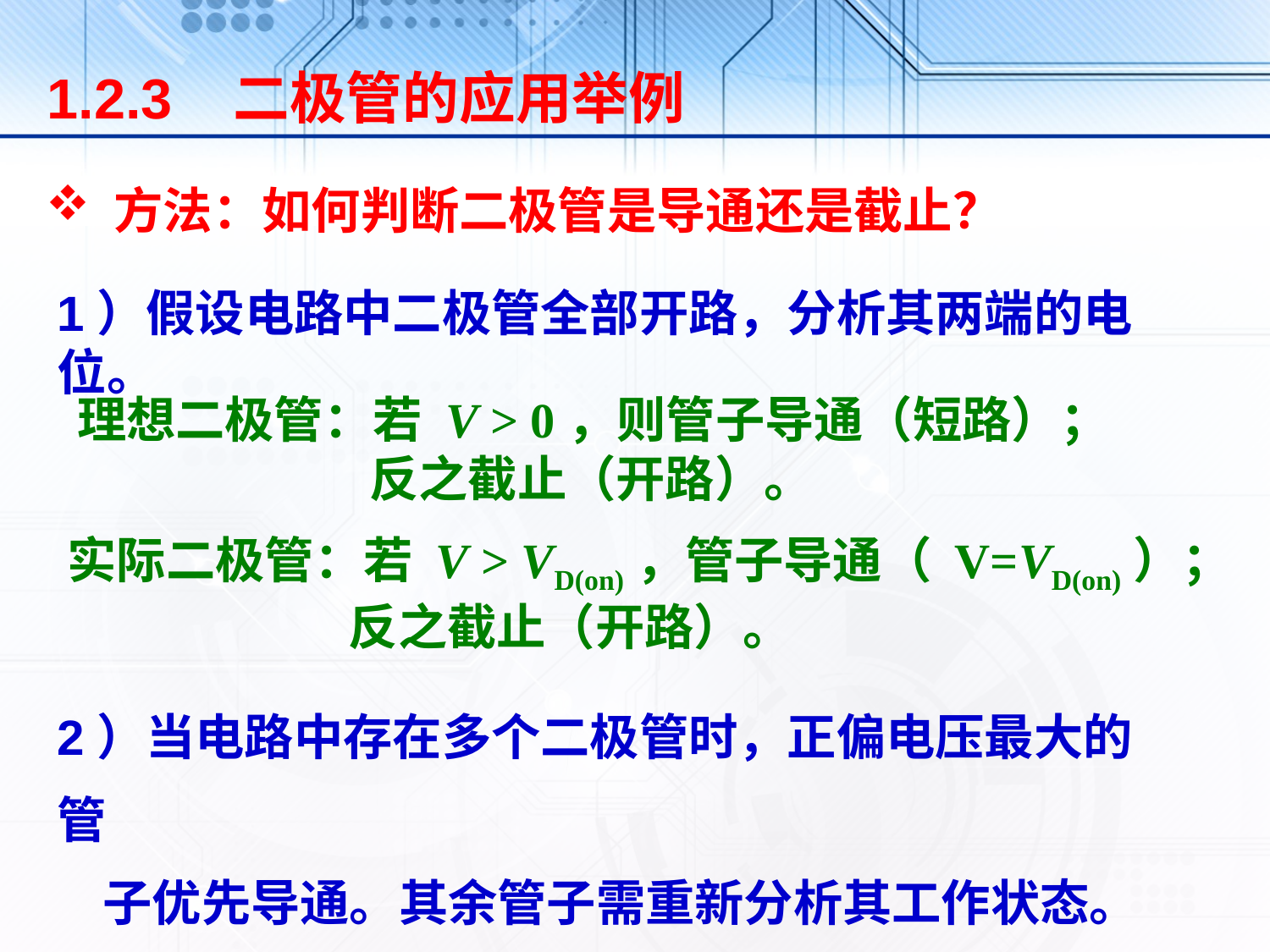

1.2.3   二极管的应用举例

 方法：如何判断二极管是导通还是截止？
1）假设电路中二极管全部开路，分析其两端的电位。
理想二极管：若 V > 0，则管子导通（短路）；
                         反之截止（开路）。
实际二极管：若 V > VD(on)，管子导通（ V=VD(on)）；
                        反之截止（开路）。
2）当电路中存在多个二极管时，正偏电压最大的管
   子优先导通。其余管子需重新分析其工作状态。